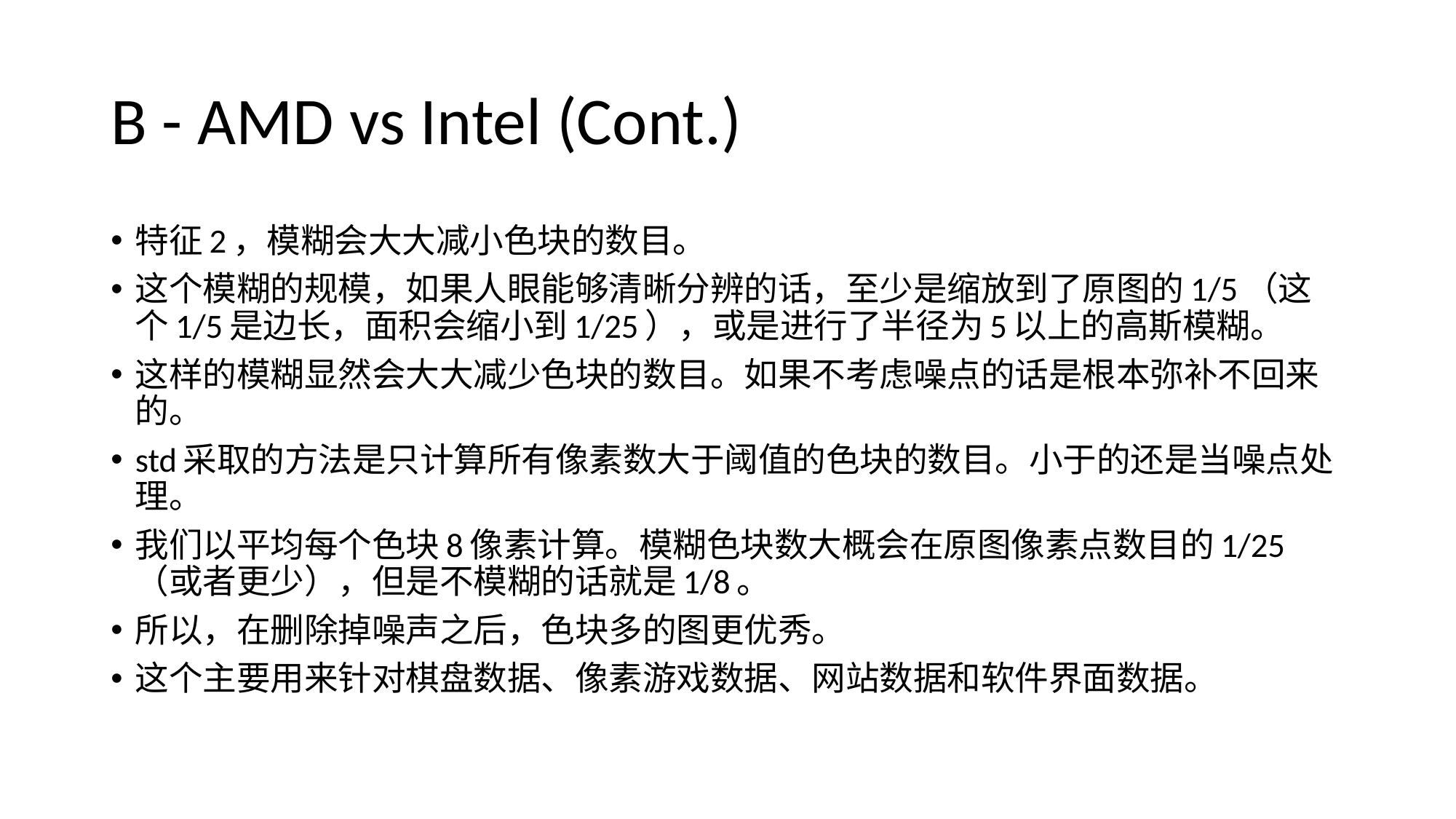

# B - AMD vs Intel (Cont.)
特征2，模糊会大大减小色块的数目。
这个模糊的规模，如果人眼能够清晰分辨的话，至少是缩放到了原图的1/5（这个1/5是边长，面积会缩小到1/25），或是进行了半径为5以上的高斯模糊。
这样的模糊显然会大大减少色块的数目。如果不考虑噪点的话是根本弥补不回来的。
std采取的方法是只计算所有像素数大于阈值的色块的数目。小于的还是当噪点处理。
我们以平均每个色块8像素计算。模糊色块数大概会在原图像素点数目的1/25（或者更少），但是不模糊的话就是1/8。
所以，在删除掉噪声之后，色块多的图更优秀。
这个主要用来针对棋盘数据、像素游戏数据、网站数据和软件界面数据。